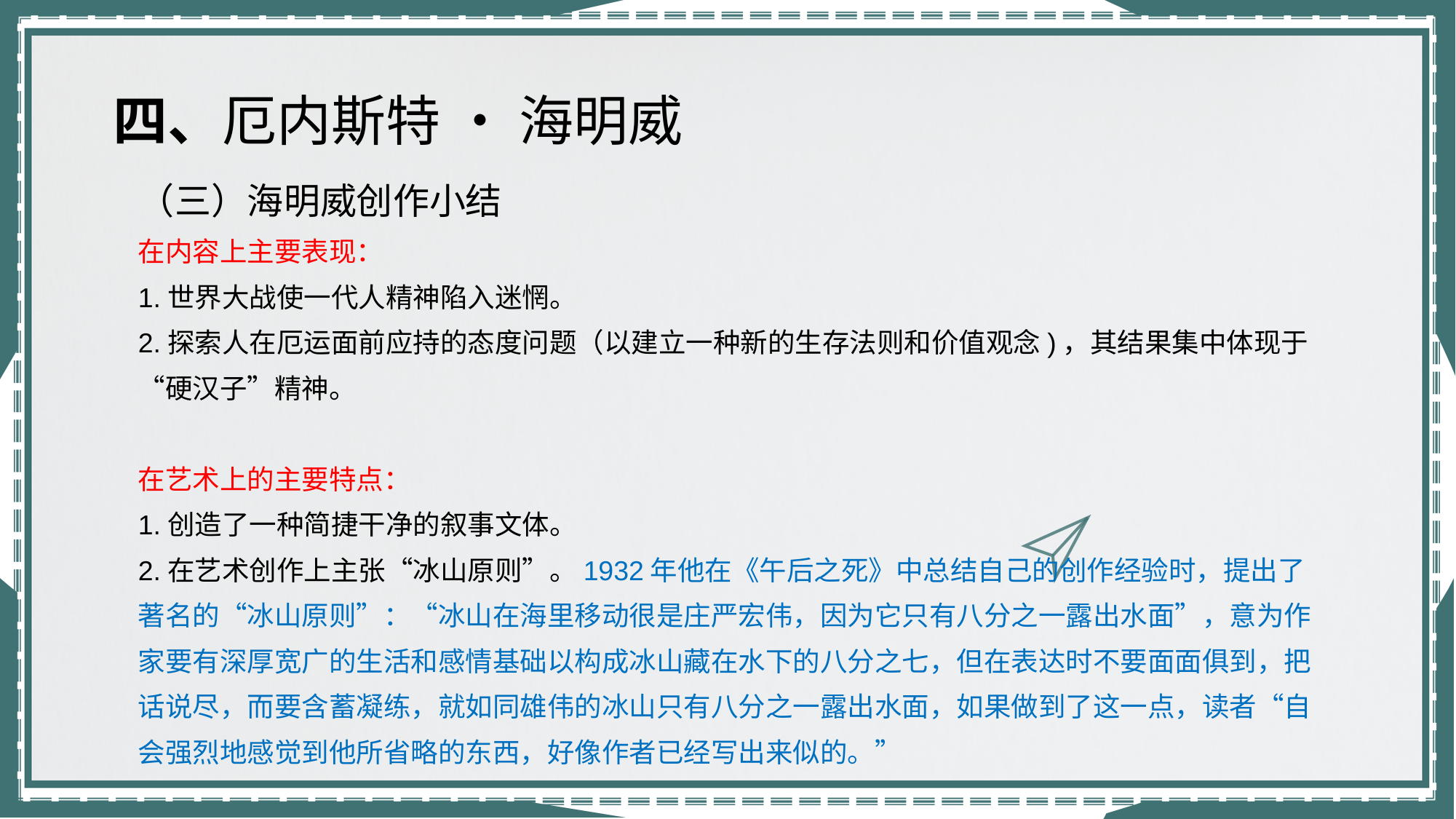

四、厄内斯特 • 海明威
（三）海明威创作小结
在内容上主要表现：
1.世界大战使一代人精神陷入迷惘。
2.探索人在厄运面前应持的态度问题（以建立一种新的生存法则和价值观念)，其结果集中体现于“硬汉子”精神。

在艺术上的主要特点：
1.创造了一种简捷干净的叙事文体。
2.在艺术创作上主张“冰山原则”。1932年他在《午后之死》中总结自己的创作经验时，提出了著名的“冰山原则”：“冰山在海里移动很是庄严宏伟，因为它只有八分之一露出水面”，意为作家要有深厚宽广的生活和感情基础以构成冰山藏在水下的八分之七，但在表达时不要面面俱到，把话说尽，而要含蓄凝练，就如同雄伟的冰山只有八分之一露出水面，如果做到了这一点，读者“自会强烈地感觉到他所省略的东西，好像作者已经写出来似的。”